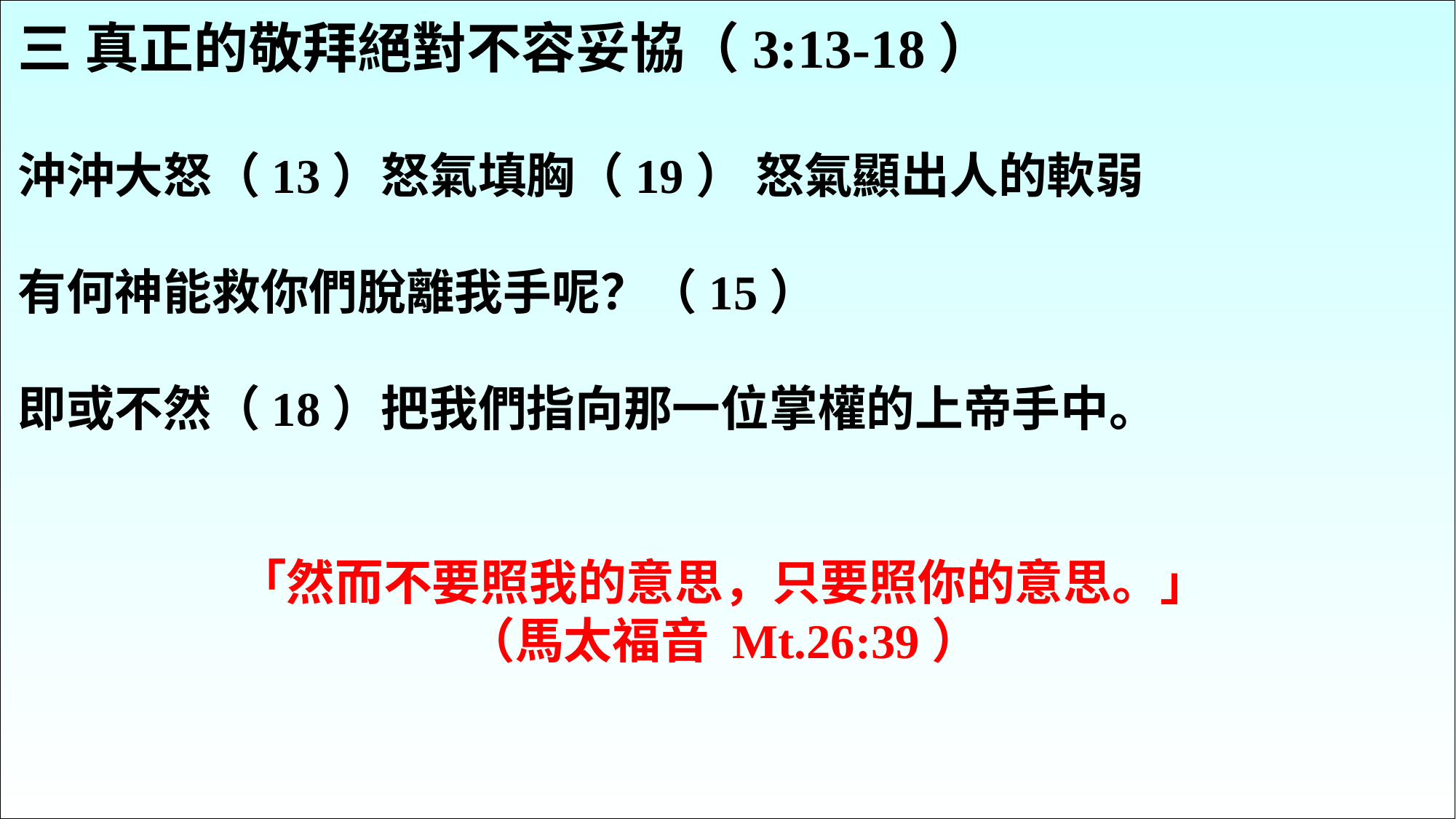

三 真正的敬拜絕對不容妥協（3:13-18）

沖沖大怒（13）怒氣填胸（19） 怒氣顯出人的軟弱

有何神能救你們脫離我手呢？（15）

即或不然（18）把我們指向那一位掌權的上帝手中。

「然而不要照我的意思，只要照你的意思。」
（馬太福音 Mt.26:39）